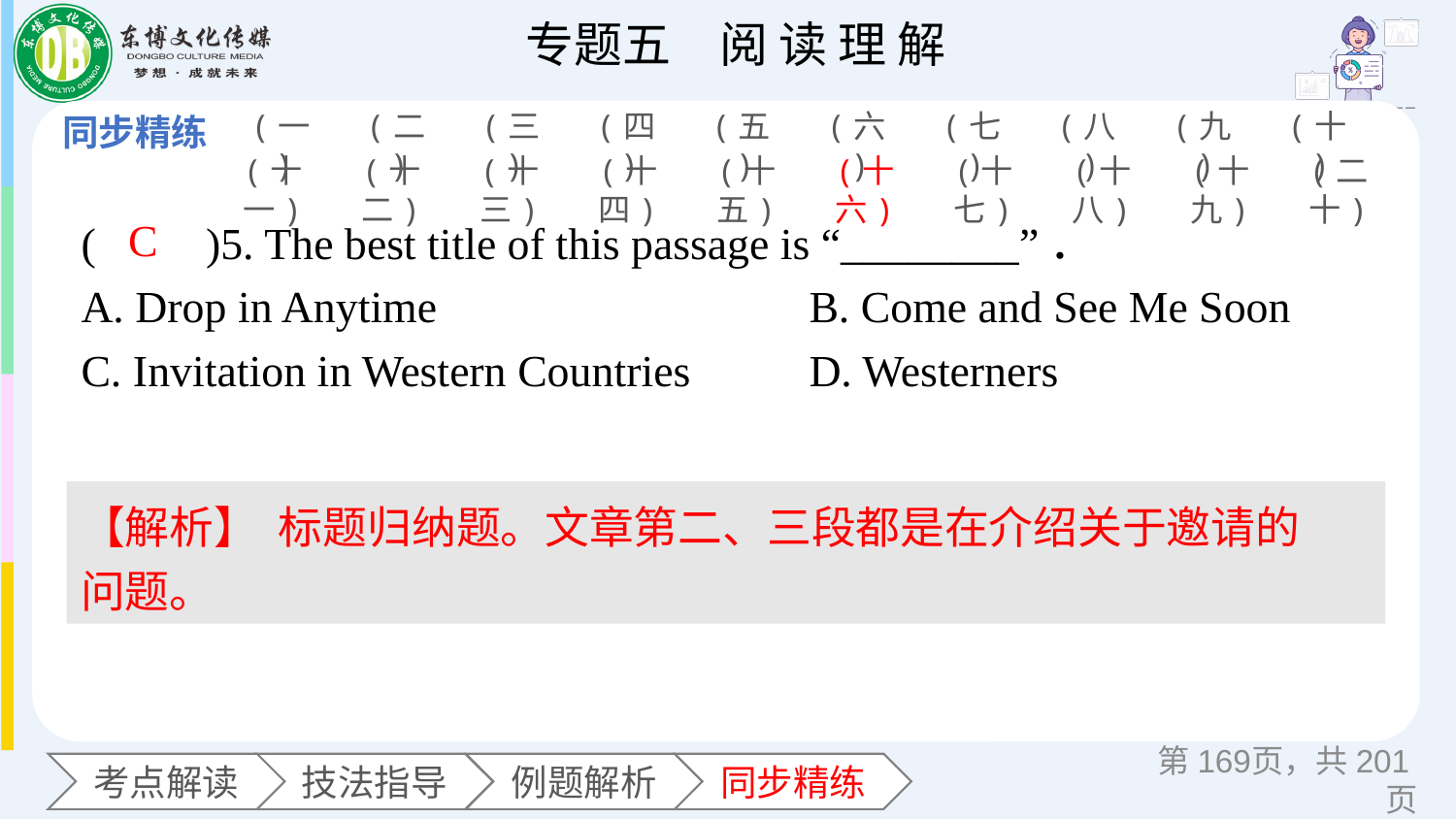

(一)
(二)
(三)
(四)
(五)
(六)
(七)
(八)
(九)
(十)
(十一)
(十二)
(十三)
(十四)
(十五)
(十六)
(十七)
(十八)
(十九)
(二十)
(　　)5. The best title of this passage is “________”．
A. Drop in Anytime    			B. Come and See Me Soon
C. Invitation in Western Countries    	D. Westerners
C
【解析】  标题归纳题。文章第二、三段都是在介绍关于邀请的
问题。
第169页，共201页